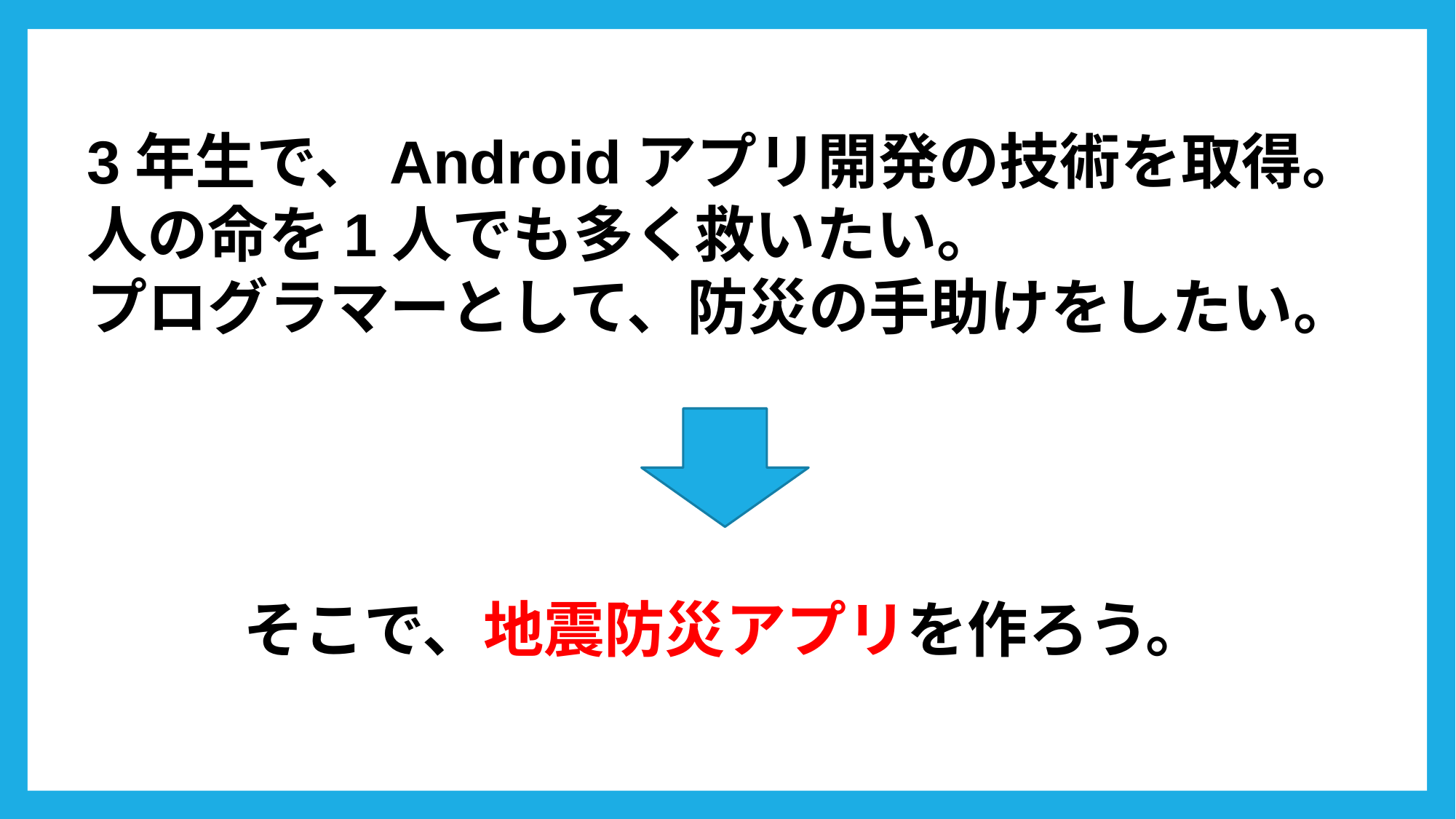

3年生で、Androidアプリ開発の技術を取得。
人の命を1人でも多く救いたい。
プログラマーとして、防災の手助けをしたい。

そこで、地震防災アプリを作ろう。